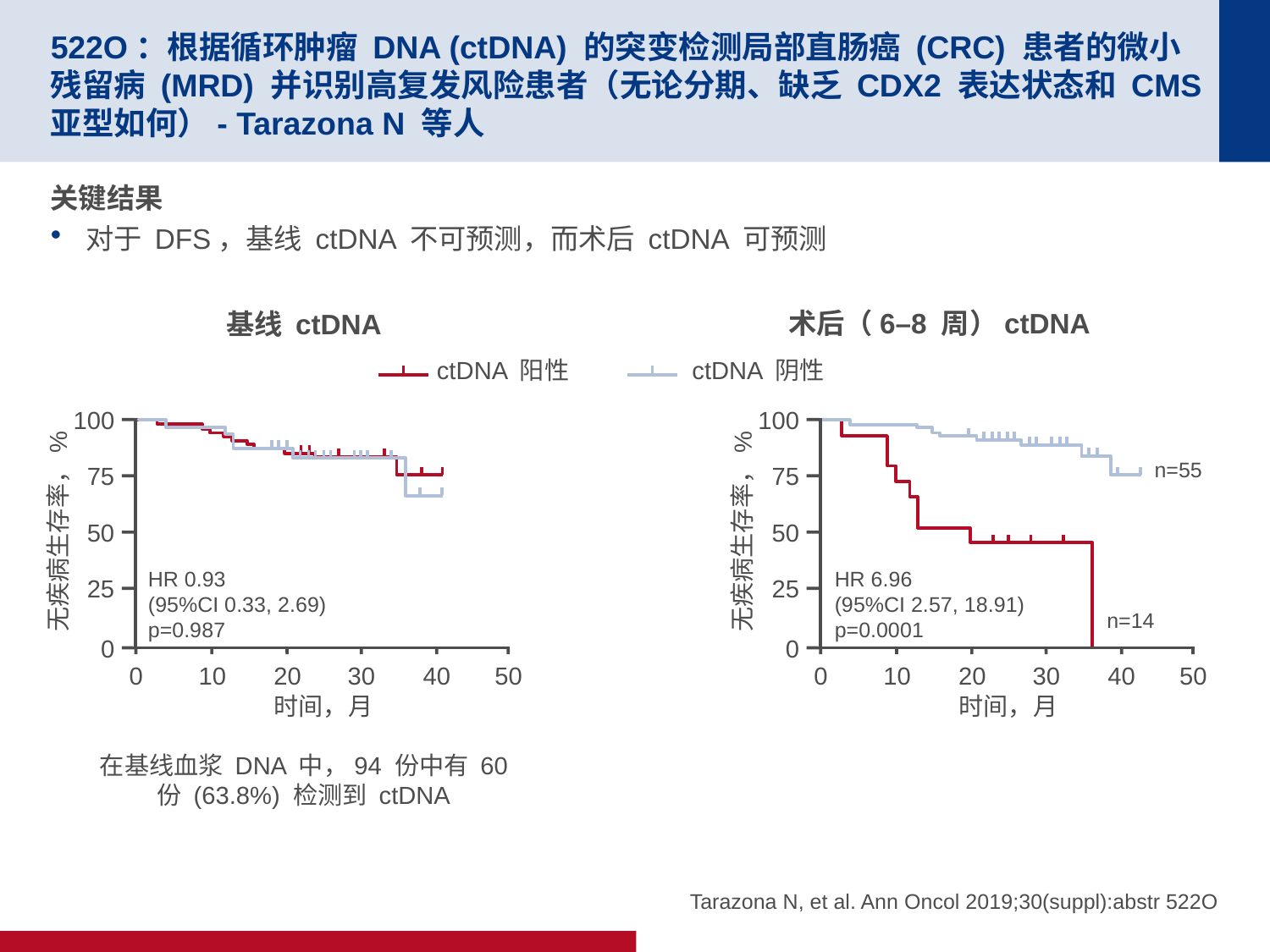

# 522O：根据循环肿瘤 DNA (ctDNA) 的突变检测局部直肠癌 (CRC) 患者的微小残留病 (MRD) 并识别高复发风险患者（无论分期、缺乏 CDX2 表达状态和 CMS 亚型如何）- Tarazona N 等人
关键结果
对于 DFS，基线 ctDNA 不可预测，而术后 ctDNA 可预测
术后（6–8 周）ctDNA
基线 ctDNA
ctDNA 阳性
ctDNA 阴性
100

75

50
无疾病生存率，%

25

0

50
0

10
20
30
40
时间，月

HR 0.93
(95%CI 0.33, 2.69)
p=0.987
100

75

50
无疾病生存率，%

25

0

0

10
20
30
40
50
时间，月

n=55
HR 6.96
(95%CI 2.57, 18.91)
p=0.0001
n=14
在基线血浆 DNA 中，94 份中有 60 份 (63.8%) 检测到 ctDNA
Tarazona N, et al. Ann Oncol 2019;30(suppl):abstr 522O